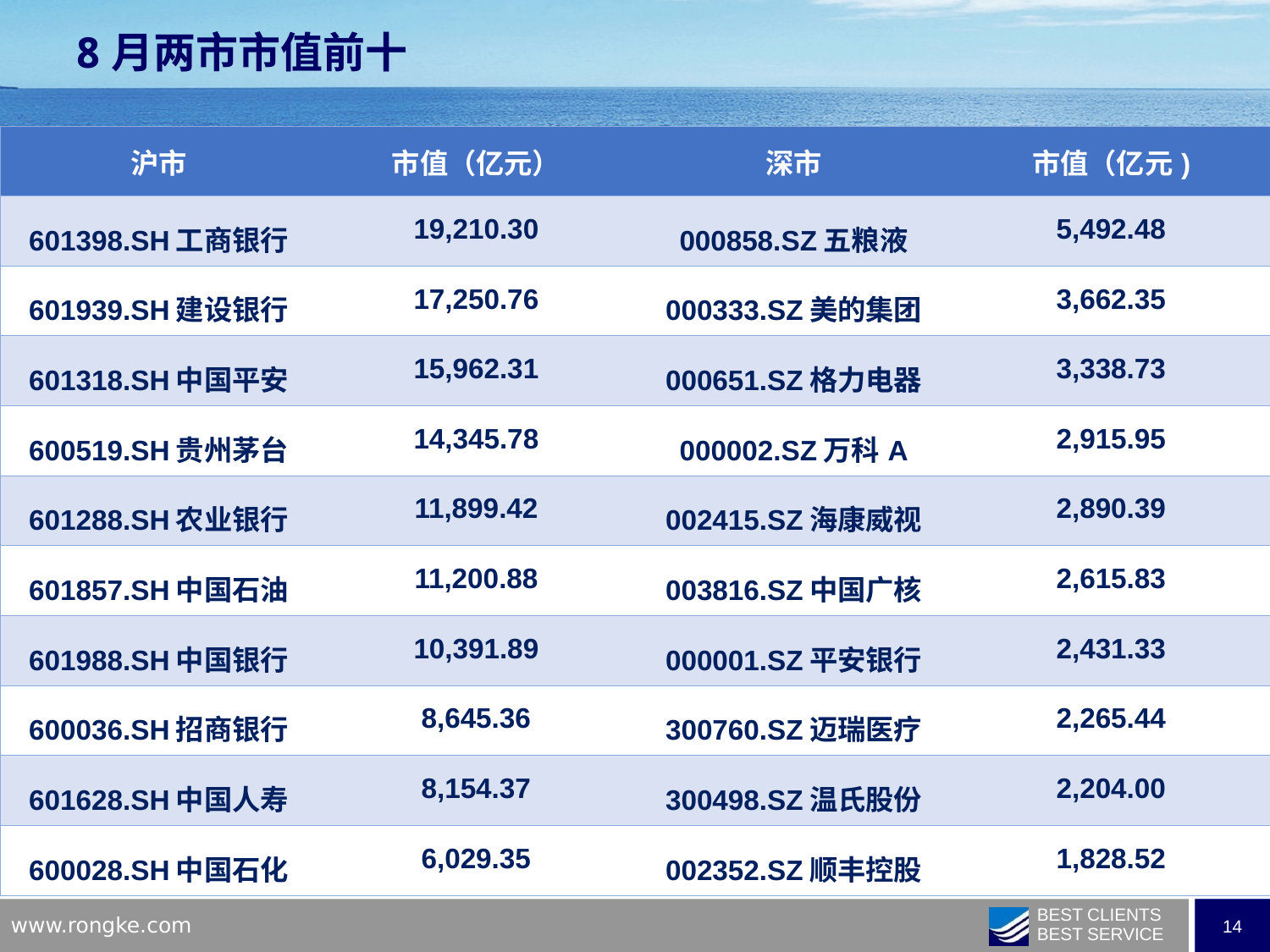

8月两市市值前十
| 沪市 | 市值（亿元） | 深市 | 市值（亿元) |
| --- | --- | --- | --- |
| 601398.SH工商银行 | 19,210.30 | 000858.SZ五粮液 | 5,492.48 |
| 601939.SH建设银行 | 17,250.76 | 000333.SZ美的集团 | 3,662.35 |
| 601318.SH中国平安 | 15,962.31 | 000651.SZ格力电器 | 3,338.73 |
| 600519.SH贵州茅台 | 14,345.78 | 000002.SZ万科A | 2,915.95 |
| 601288.SH农业银行 | 11,899.42 | 002415.SZ海康威视 | 2,890.39 |
| 601857.SH中国石油 | 11,200.88 | 003816.SZ中国广核 | 2,615.83 |
| 601988.SH中国银行 | 10,391.89 | 000001.SZ平安银行 | 2,431.33 |
| 600036.SH招商银行 | 8,645.36 | 300760.SZ迈瑞医疗 | 2,265.44 |
| 601628.SH中国人寿 | 8,154.37 | 300498.SZ温氏股份 | 2,204.00 |
| 600028.SH中国石化 | 6,029.35 | 002352.SZ顺丰控股 | 1,828.52 |